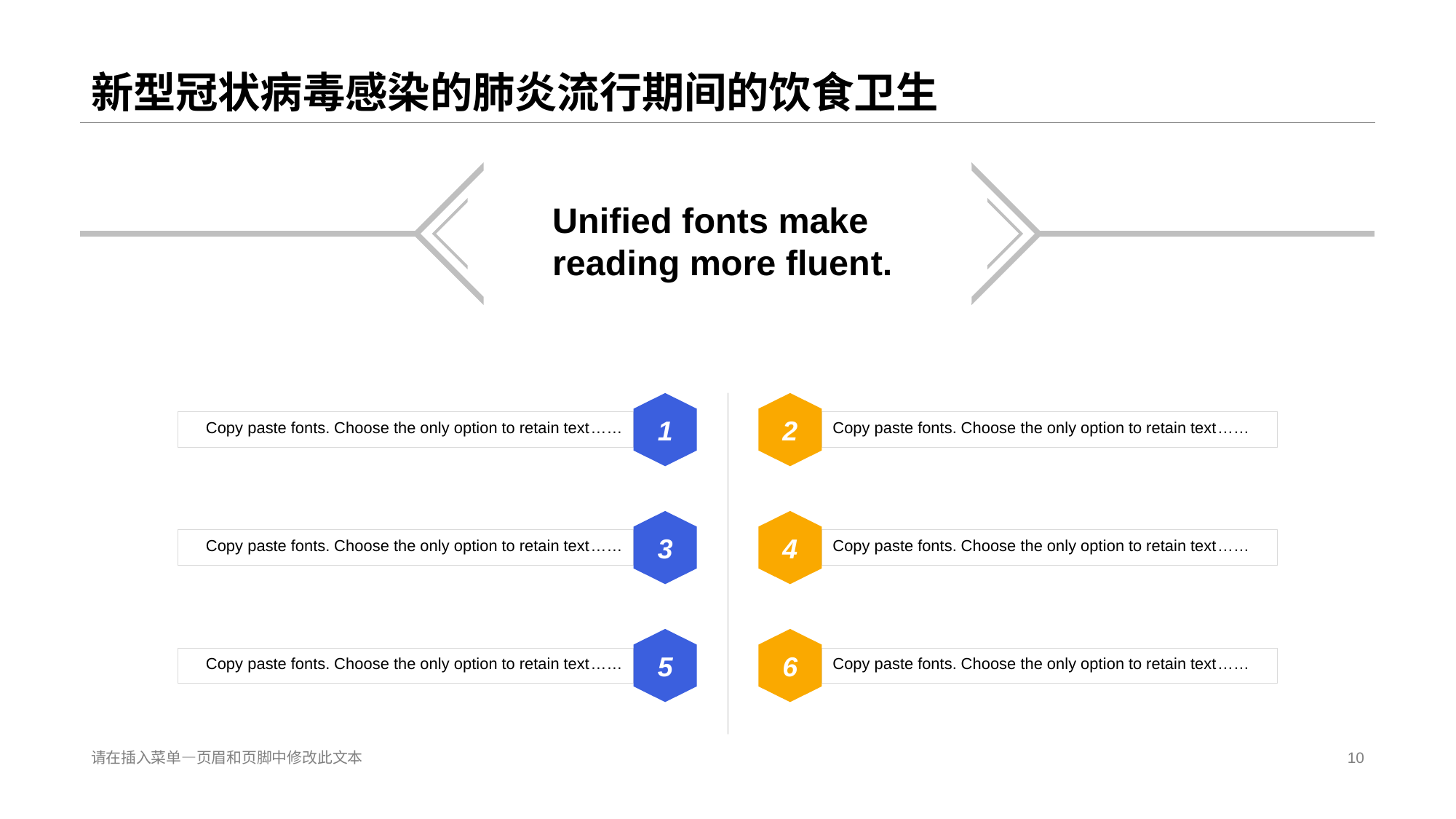

# 新型冠状病毒感染的肺炎流行期间的饮食卫生
Unified fonts make
reading more fluen t.

1
2
Copy paste fonts. Choose the only option to retain text ……
Copy paste fonts. Choose the only option to retain text ……
3
4
Copy paste fonts. Choose the only option to retain text ……
Copy paste fonts. Choose the only option to retain text ……
5
6
Copy paste fonts. Choose the only option to retain text ……
Copy paste fonts. Choose the only option to retain text ……
请在插入菜单—页眉和页脚中修改此文本
10